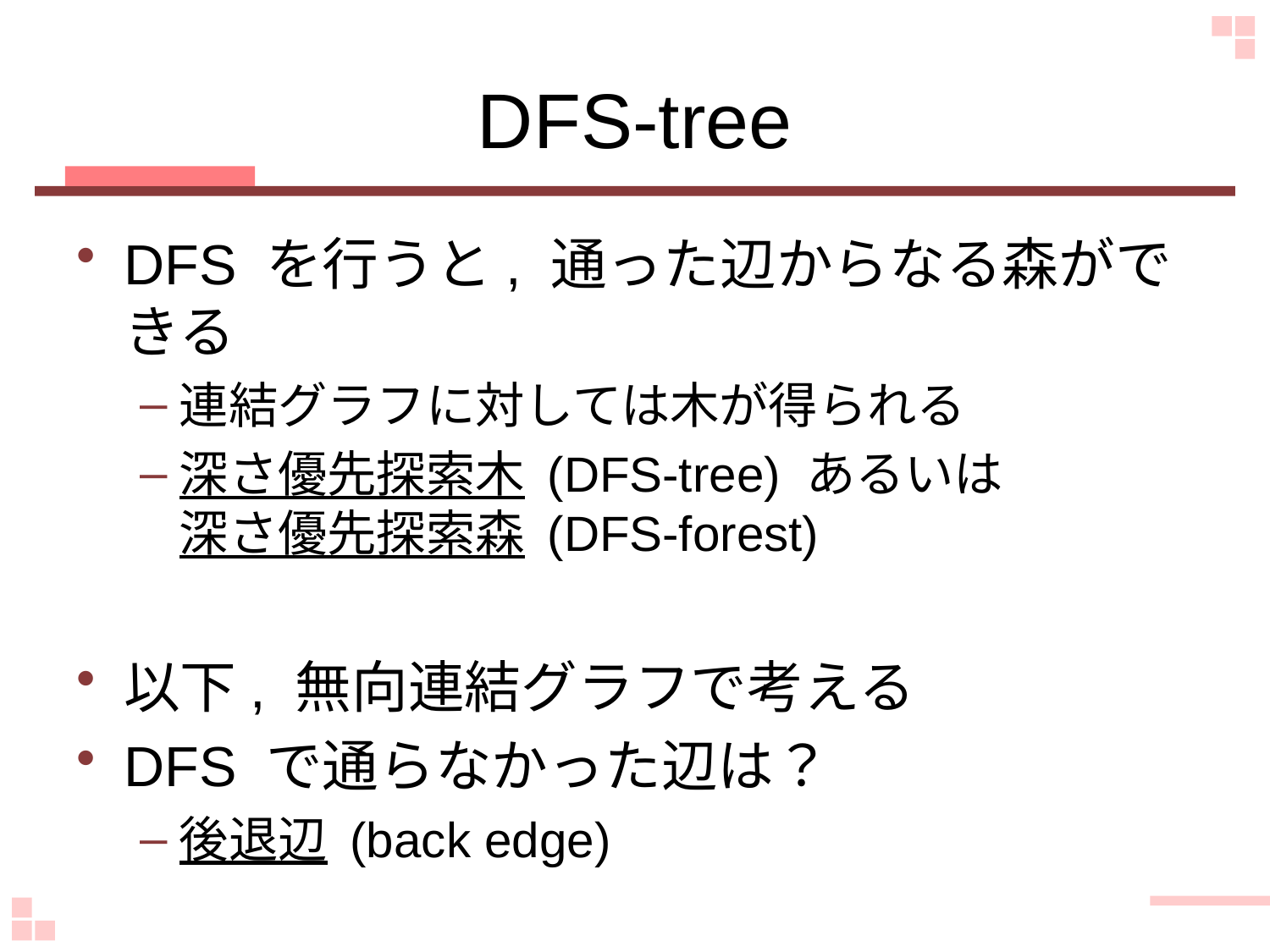

# DFS-tree
DFS を行うと, 通った辺からなる森ができる
連結グラフに対しては木が得られる
深さ優先探索木 (DFS-tree) あるいは              深さ優先探索森 (DFS-forest)

以下, 無向連結グラフで考える
DFS で通らなかった辺は？
後退辺 (back edge)